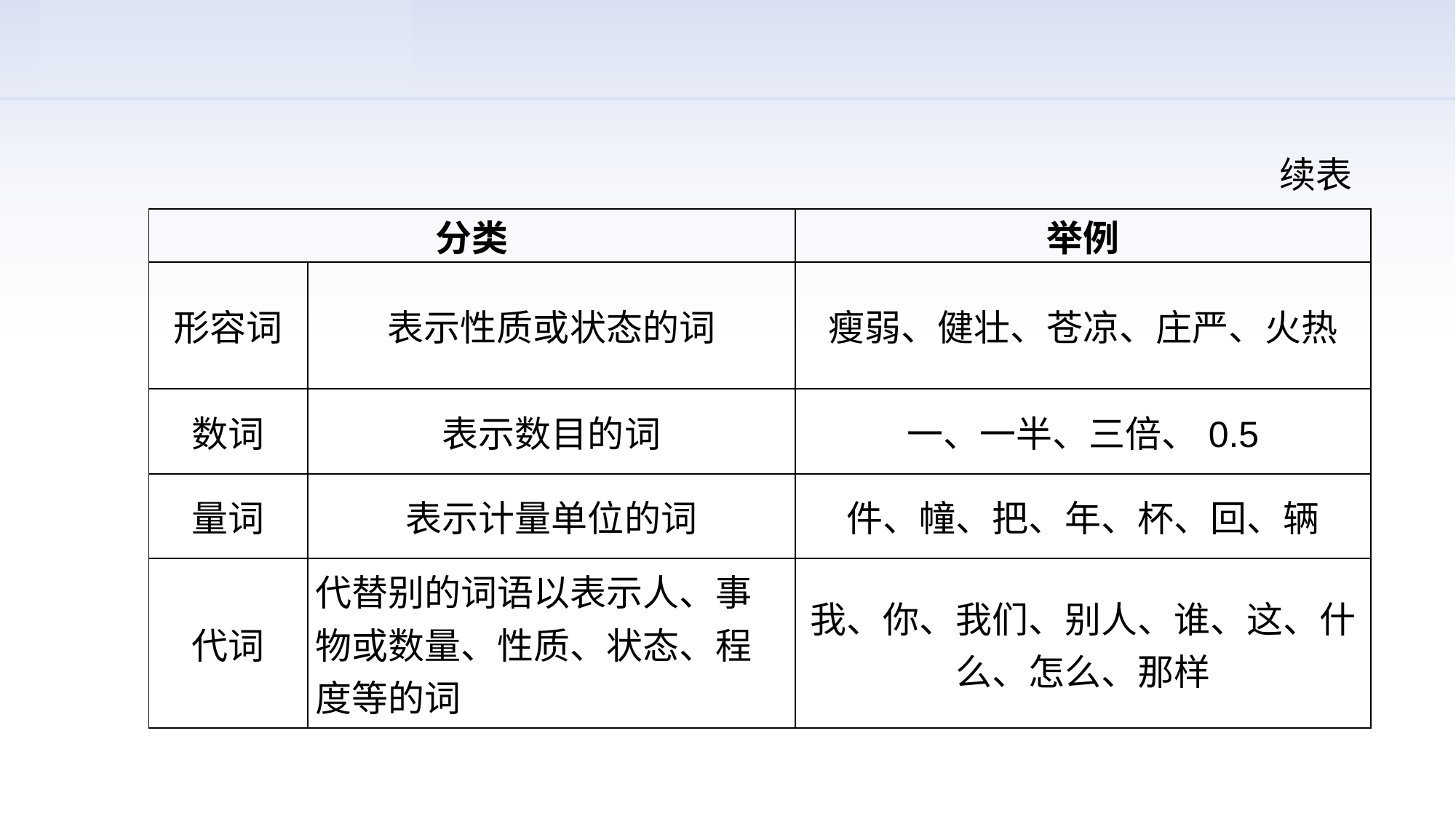

续表
| 分类 |  | 举例 |
| --- | --- | --- |
| 形容词 | 表示性质或状态的词 | 瘦弱、健壮、苍凉、庄严、火热 |
| 数词 | 表示数目的词 | 一、一半、三倍、0.5 |
| 量词 | 表示计量单位的词 | 件、幢、把、年、杯、回、辆 |
| 代词 | 代替别的词语以表示人、事物或数量、性质、状态、程度等的词 | 我、你、我们、别人、谁、这、什么、怎么、那样 |